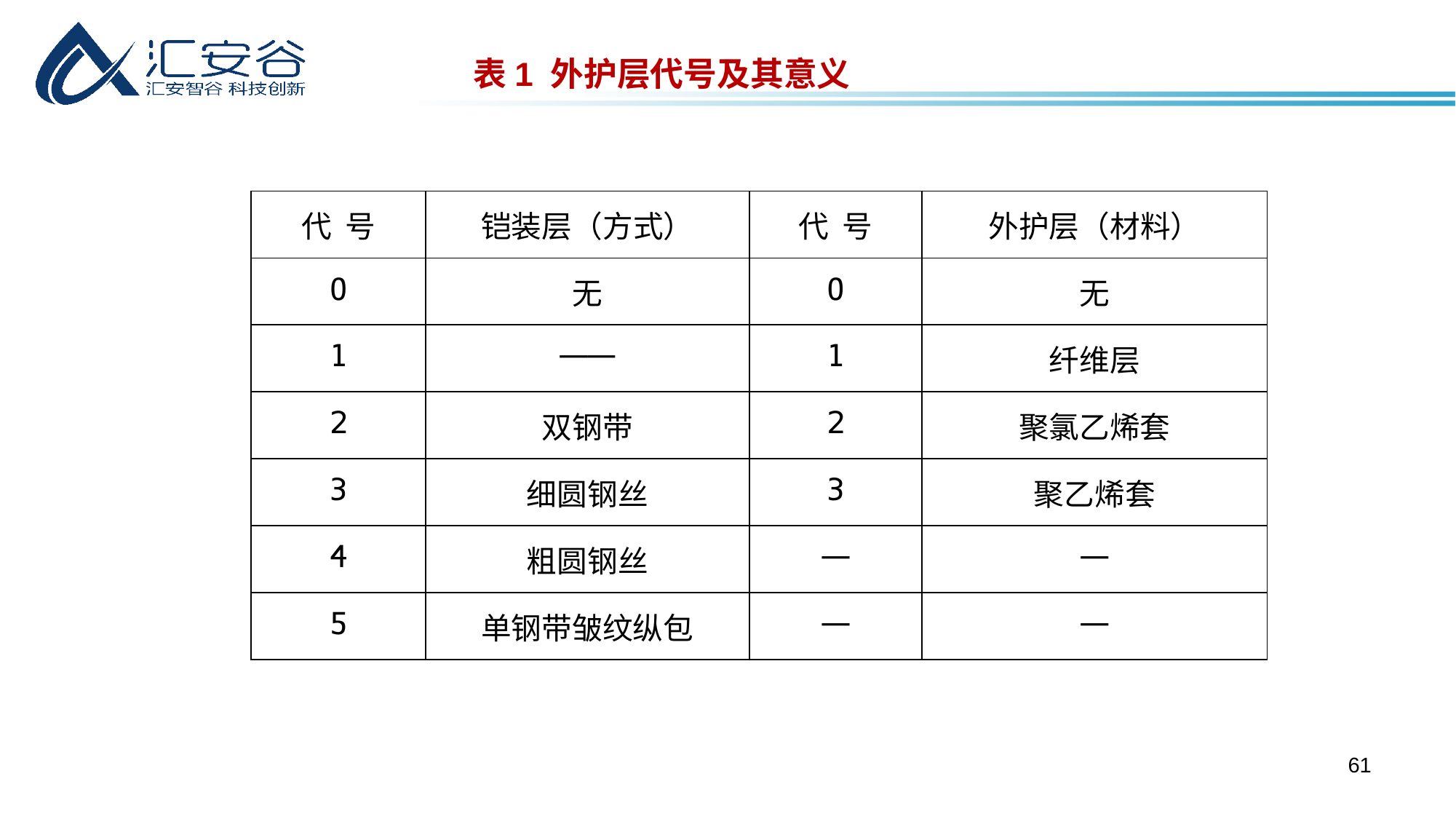

表1 外护层代号及其意义

| 代 号 | 铠装层（方式） | 代 号 | 外护层（材料） |
| --- | --- | --- | --- |
| 0 | 无 | 0 | 无 |
| 1 | —— | 1 | 纤维层 |
| 2 | 双钢带 | 2 | 聚氯乙烯套 |
| 3 | 细圆钢丝 | 3 | 聚乙烯套 |
| 4 | 粗圆钢丝 | — | — |
| 5 | 单钢带皱纹纵包 | — | — |
61